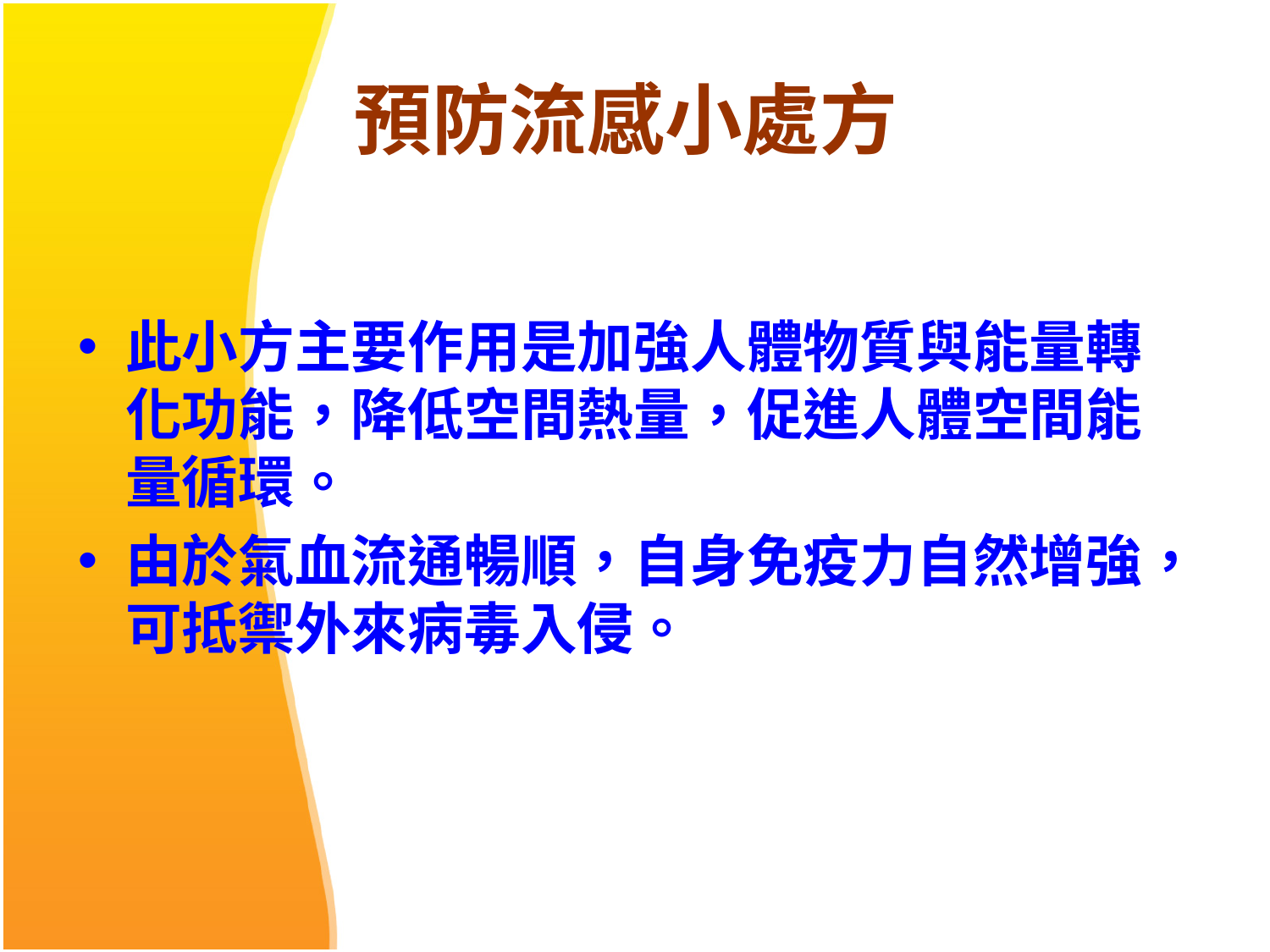

# 預防流感小處方

此小方主要作用是加強人體物質與能量轉化功能，降低空間熱量，促進人體空間能量循環。
由於氣血流通暢順，自身免疫力自然增強，可抵禦外來病毒入侵。